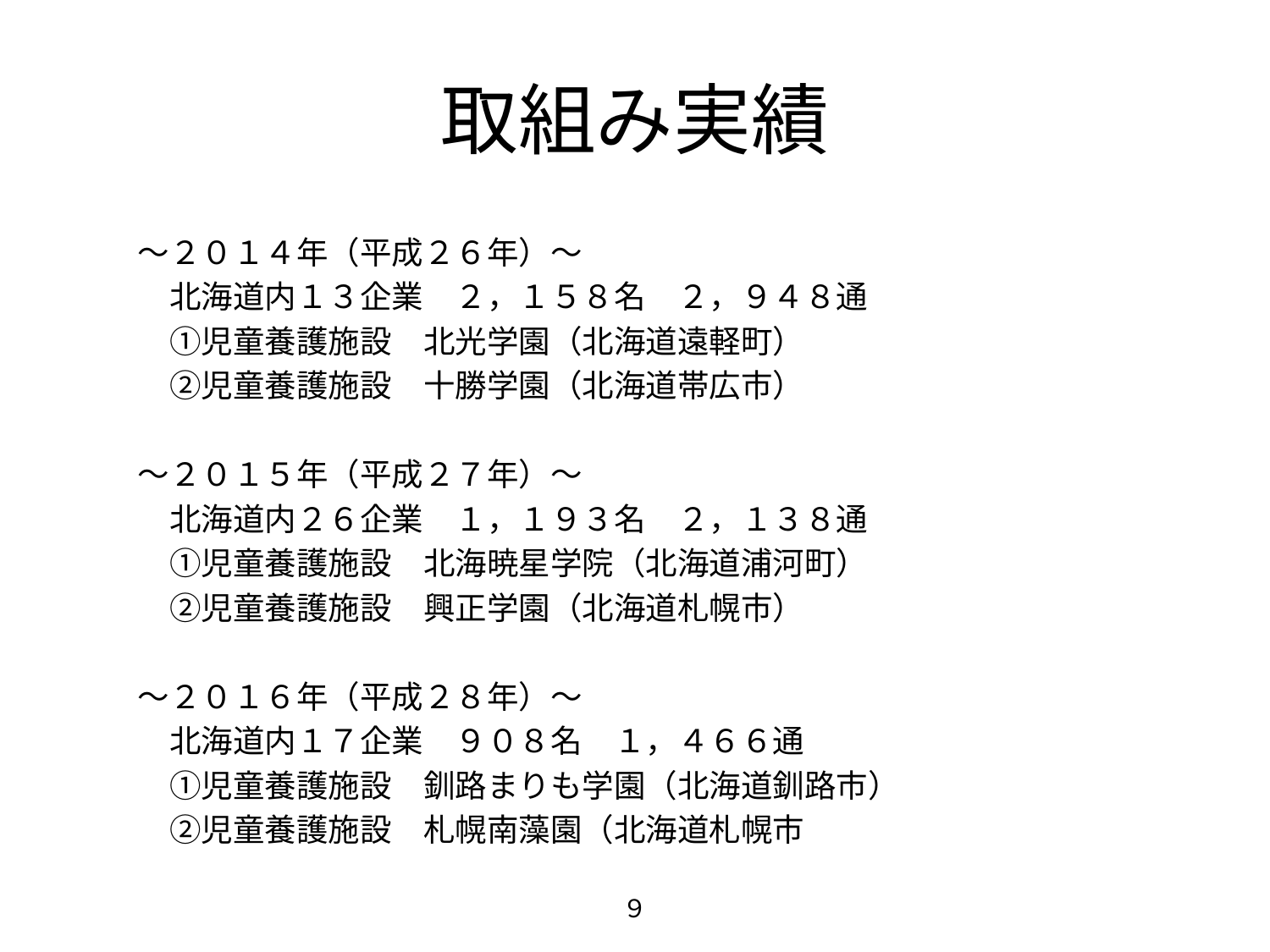

# 取組み実績
～２０１４年（平成２６年）～
　北海道内１３企業　２，１５８名　２，９４８通
　①児童養護施設　北光学園（北海道遠軽町）
　②児童養護施設　十勝学園（北海道帯広市）

～２０１５年（平成２７年）～
　北海道内２６企業　１，１９３名　２，１３８通
　①児童養護施設　北海暁星学院（北海道浦河町）
　②児童養護施設　興正学園（北海道札幌市）

～２０１６年（平成２８年）～
　北海道内１７企業　９０８名　１，４６６通
　①児童養護施設　釧路まりも学園（北海道釧路市）
　②児童養護施設　札幌南藻園（北海道札幌市
９